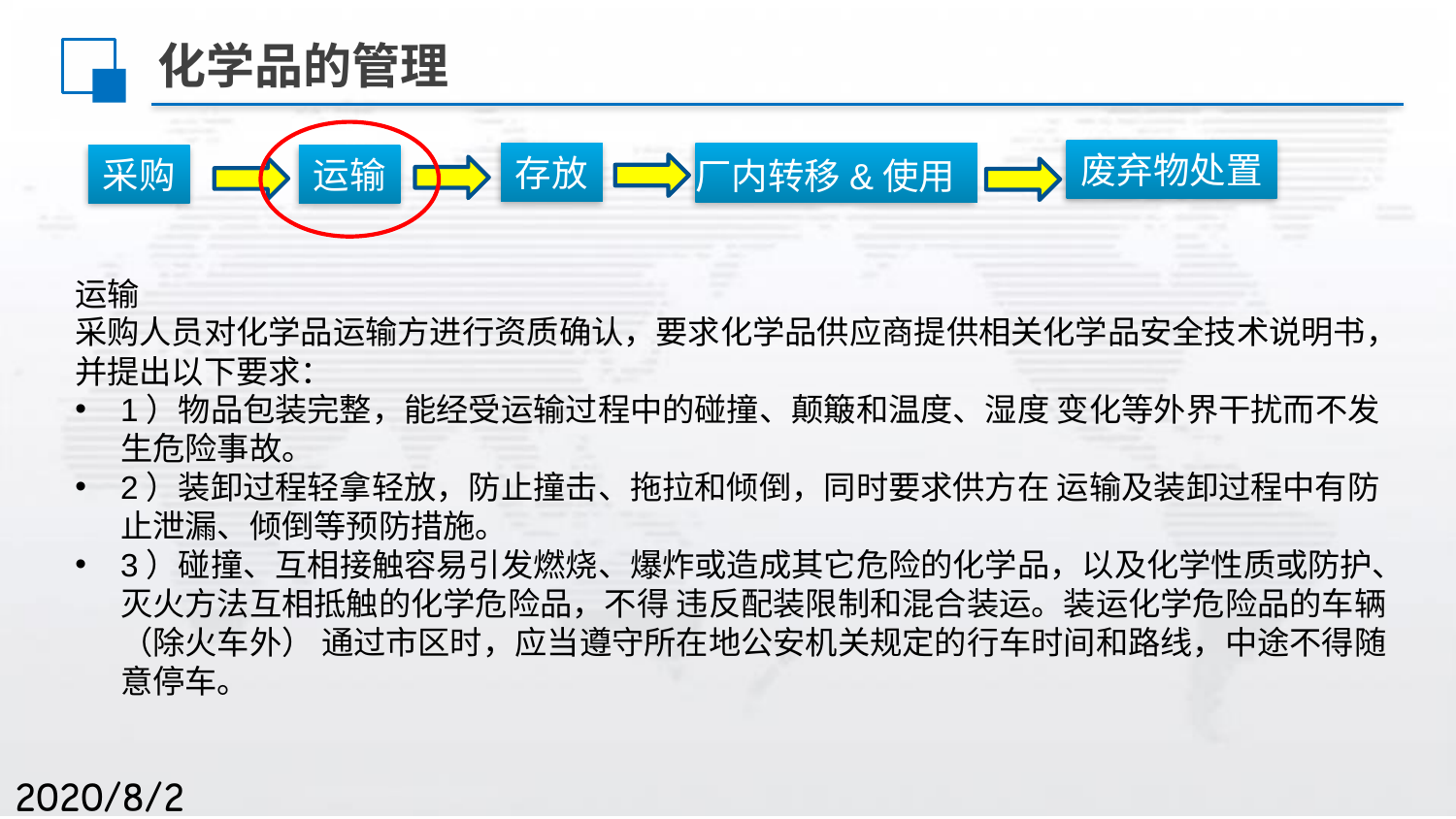

化学品的管理

废弃物处置
存放

采购
运输

厂内转移&使用
运输
采购人员对化学品运输方进行资质确认，要求化学品供应商提供相关化学品安全技术说明书，并提出以下要求：
1）物品包装完整，能经受运输过程中的碰撞、颠簸和温度、湿度 变化等外界干扰而不发生危险事故。
2）装卸过程轻拿轻放，防止撞击、拖拉和倾倒，同时要求供方在 运输及装卸过程中有防止泄漏、倾倒等预防措施。
3）碰撞、互相接触容易引发燃烧、爆炸或造成其它危险的化学品，以及化学性质或防护、灭火方法互相抵触的化学危险品，不得 违反配装限制和混合装运。装运化学危险品的车辆（除火车外） 通过市区时，应当遵守所在地公安机关规定的行车时间和路线，中途不得随意停车。
2020/8/2